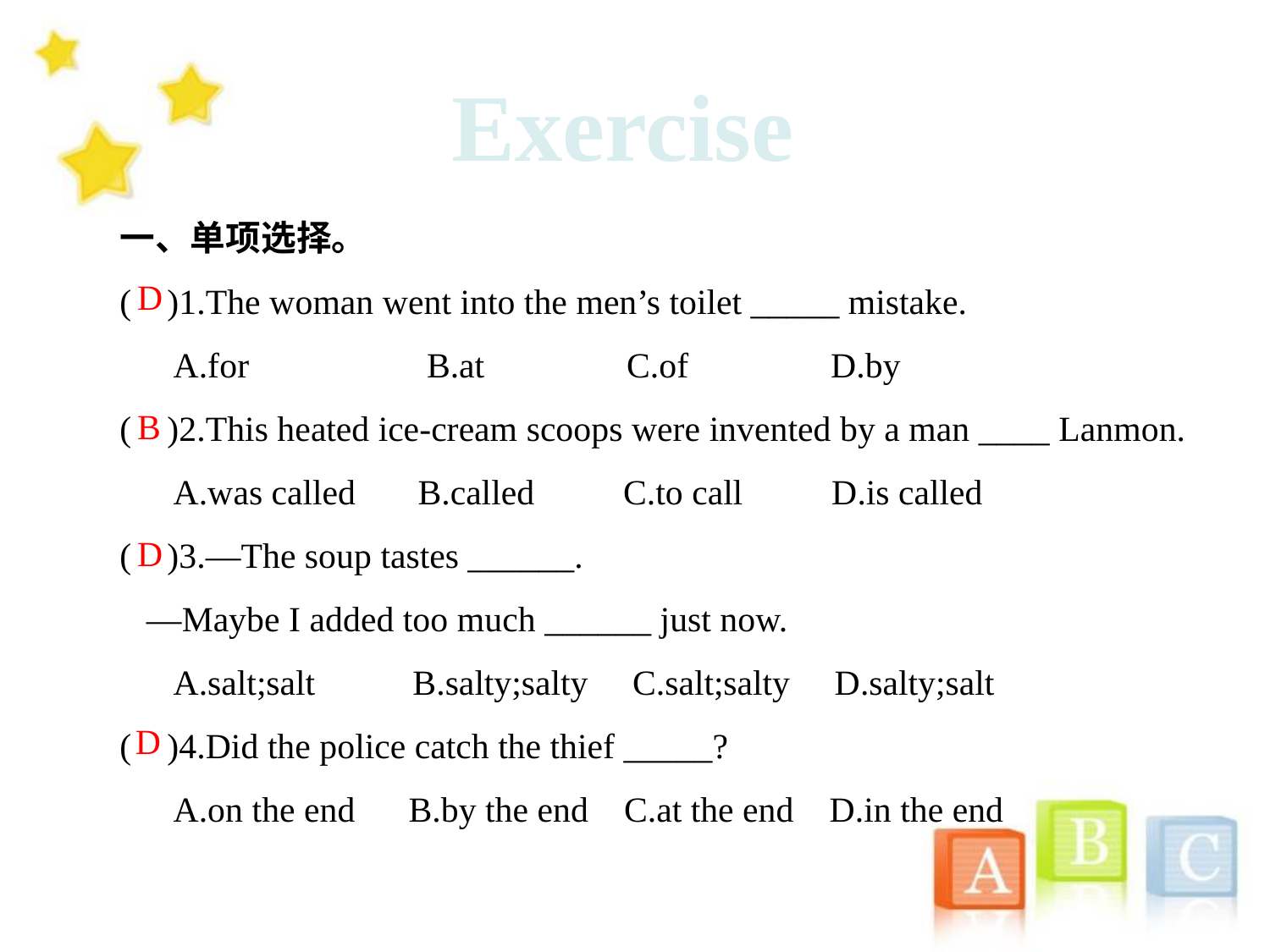

Exercise
一、单项选择。
(    )1.The woman went into the men’s toilet _____ mistake.
      A.for                    B.at                C.of                D.by
(    )2.This heated ice-cream scoops were invented by a man ____ Lanmon.
      A.was called       B.called          C.to call          D.is called
(    )3.—The soup tastes ______.
   —Maybe I added too much ______ just now.
      A.salt;salt           B.salty;salty     C.salt;salty     D.salty;salt
(    )4.Did the police catch the thief _____?
      A.on the end      B.by the end    C.at the end    D.in the end

D
B
D
D